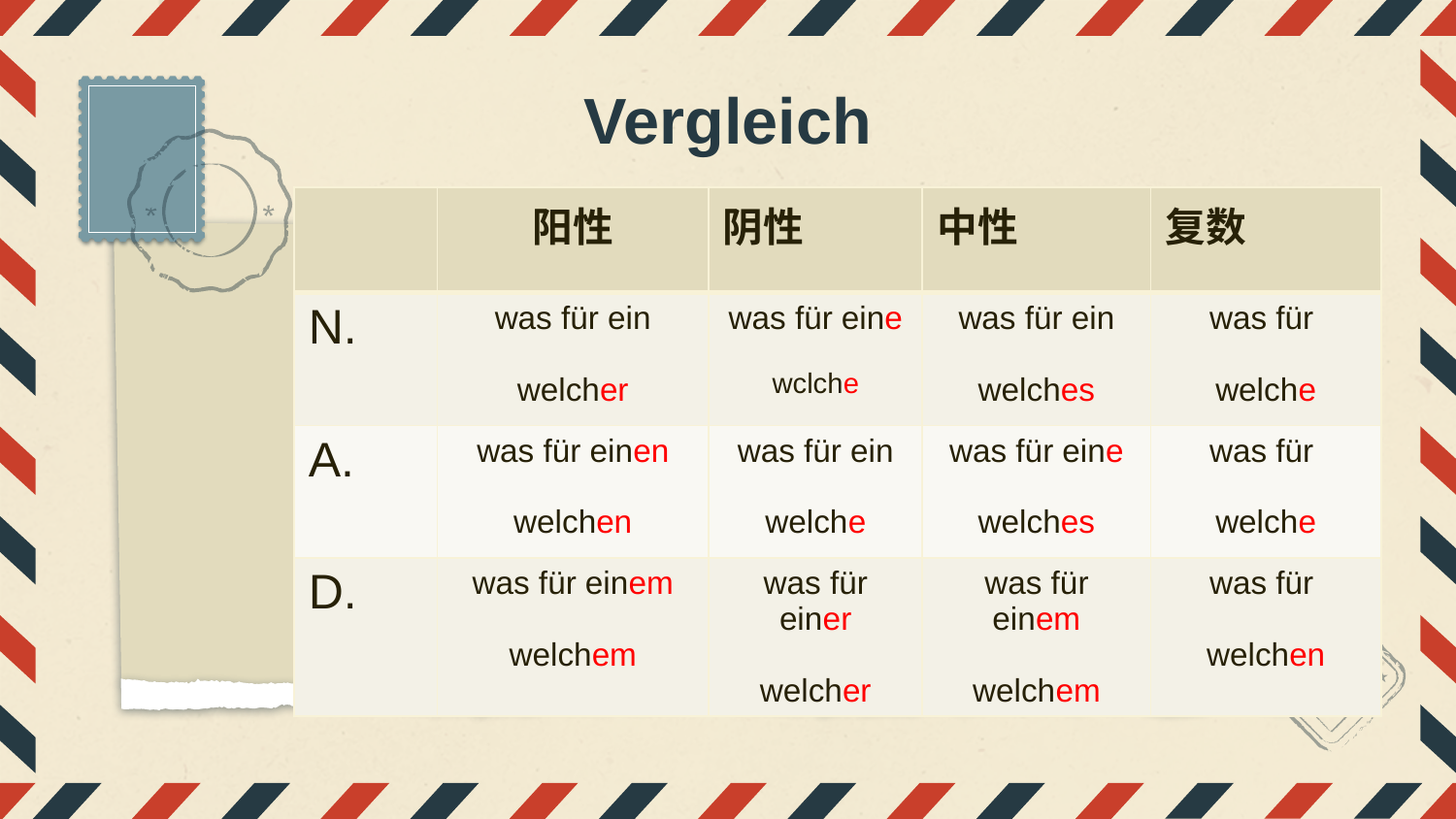

# Vergleich

|  | 阳性 | 阴性 | 中性 | 复数 |
| --- | --- | --- | --- | --- |
| N. | was für ein welcher | was für eine wclche | was für ein welches | was für welche |
| A. | was für einen welchen | was für ein welche | was für eine welches | was für welche |
| D. | was für einem welchem | was für einer welcher | was für einem welchem | was für welchen |